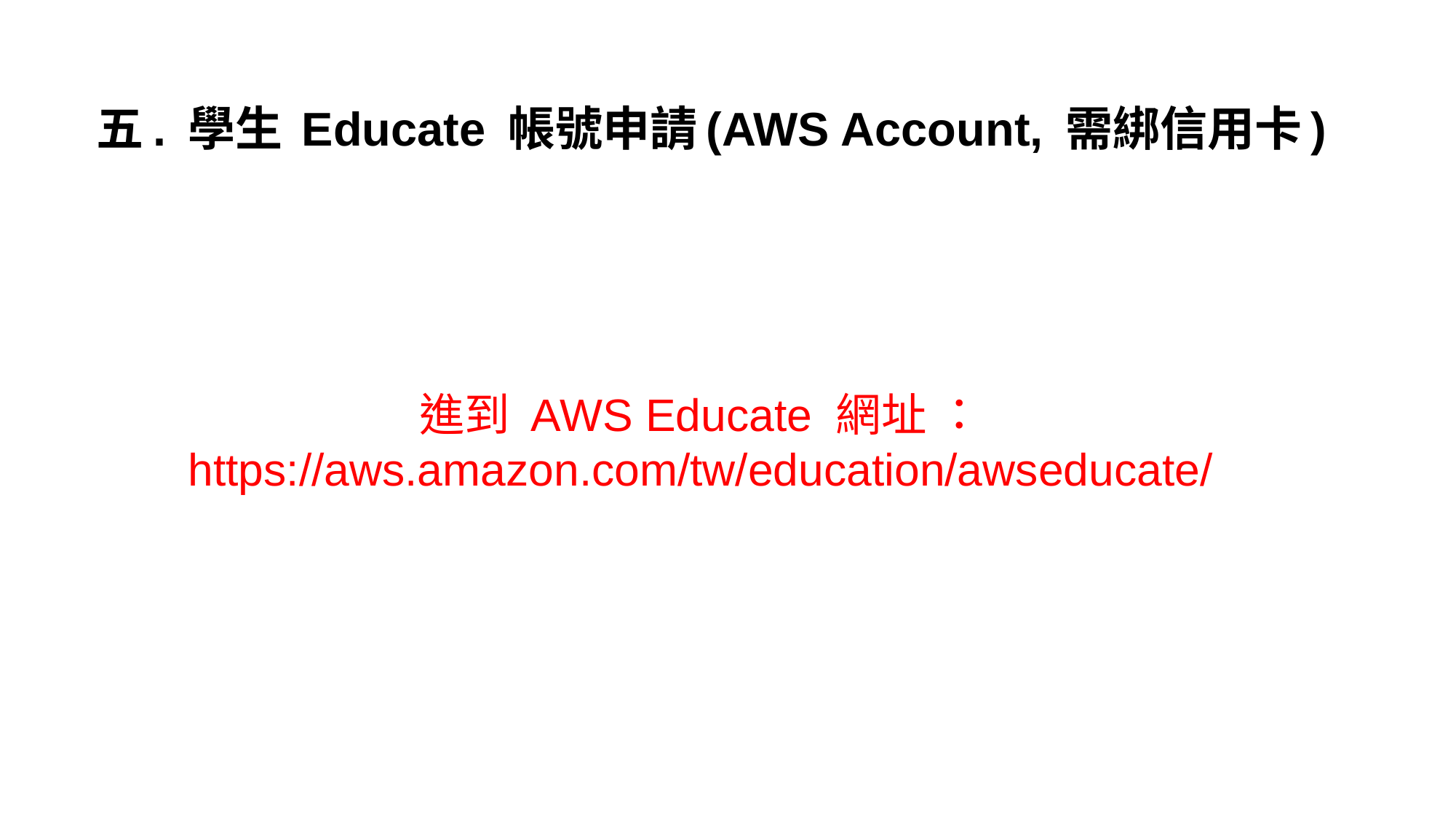

五. 學生 Educate 帳號申請(AWS Account, 需綁信用卡)
進到 AWS Educate 網址 ：
https://aws.amazon.com/tw/education/awseducate/